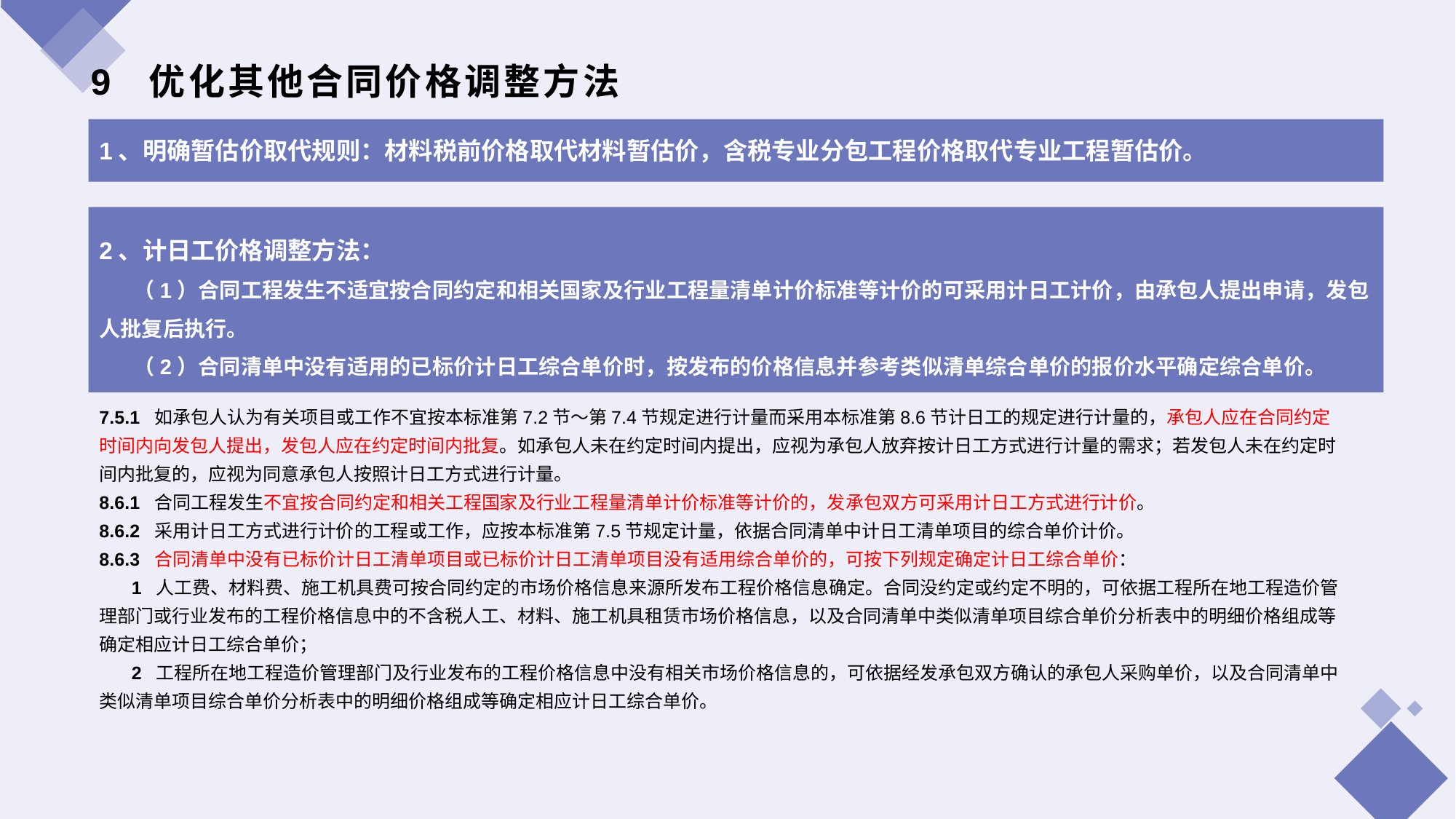

# 9  优化其他合同价格调整方法
1、明确暂估价取代规则：材料税前价格取代材料暂估价，含税专业分包工程价格取代专业工程暂估价。
2、计日工价格调整方法：
      （1）合同工程发生不适宜按合同约定和相关国家及行业工程量清单计价标准等计价的可采用计日工计价，由承包人提出申请，发包人批复后执行。
      （2）合同清单中没有适用的已标价计日工综合单价时，按发布的价格信息并参考类似清单综合单价的报价水平确定综合单价。
7.5.1  如承包人认为有关项目或工作不宜按本标准第7.2节～第7.4节规定进行计量而采用本标准第8.6节计日工的规定进行计量的，承包人应在合同约定时间内向发包人提出，发包人应在约定时间内批复。如承包人未在约定时间内提出，应视为承包人放弃按计日工方式进行计量的需求；若发包人未在约定时间内批复的，应视为同意承包人按照计日工方式进行计量。
8.6.1  合同工程发生不宜按合同约定和相关工程国家及行业工程量清单计价标准等计价的，发承包双方可采用计日工方式进行计价。
8.6.2  采用计日工方式进行计价的工程或工作，应按本标准第7.5节规定计量，依据合同清单中计日工清单项目的综合单价计价。
8.6.3  合同清单中没有已标价计日工清单项目或已标价计日工清单项目没有适用综合单价的，可按下列规定确定计日工综合单价：
1  人工费、材料费、施工机具费可按合同约定的市场价格信息来源所发布工程价格信息确定。合同没约定或约定不明的，可依据工程所在地工程造价管理部门或行业发布的工程价格信息中的不含税人工、材料、施工机具租赁市场价格信息，以及合同清单中类似清单项目综合单价分析表中的明细价格组成等确定相应计日工综合单价；
2  工程所在地工程造价管理部门及行业发布的工程价格信息中没有相关市场价格信息的，可依据经发承包双方确认的承包人采购单价，以及合同清单中类似清单项目综合单价分析表中的明细价格组成等确定相应计日工综合单价。